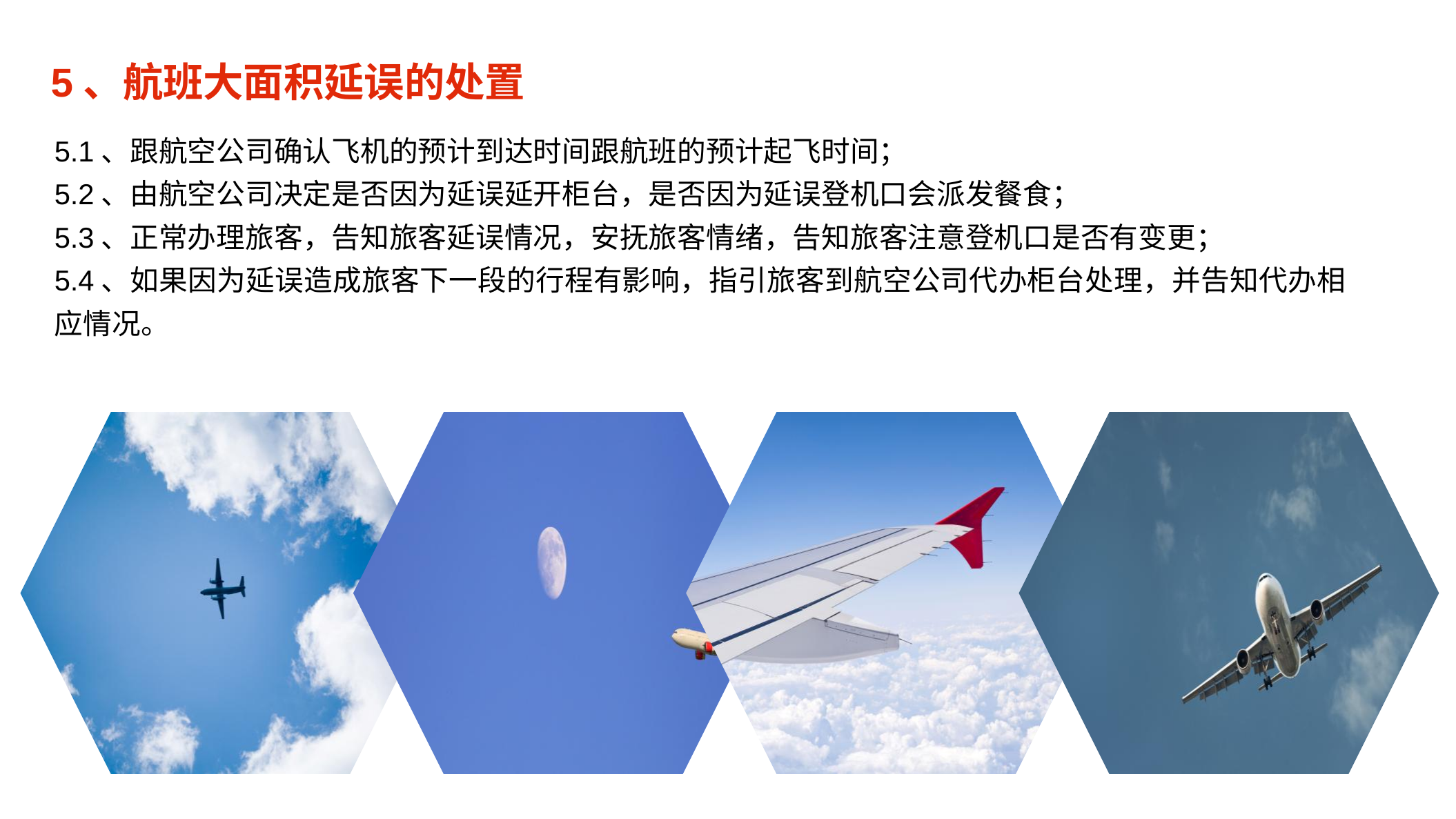

5、航班大面积延误的处置
5.1、跟航空公司确认飞机的预计到达时间跟航班的预计起飞时间；
5.2、由航空公司决定是否因为延误延开柜台，是否因为延误登机口会派发餐食；
5.3、正常办理旅客，告知旅客延误情况，安抚旅客情绪，告知旅客注意登机口是否有变更；
5.4、如果因为延误造成旅客下一段的行程有影响，指引旅客到航空公司代办柜台处理，并告知代办相应情况。